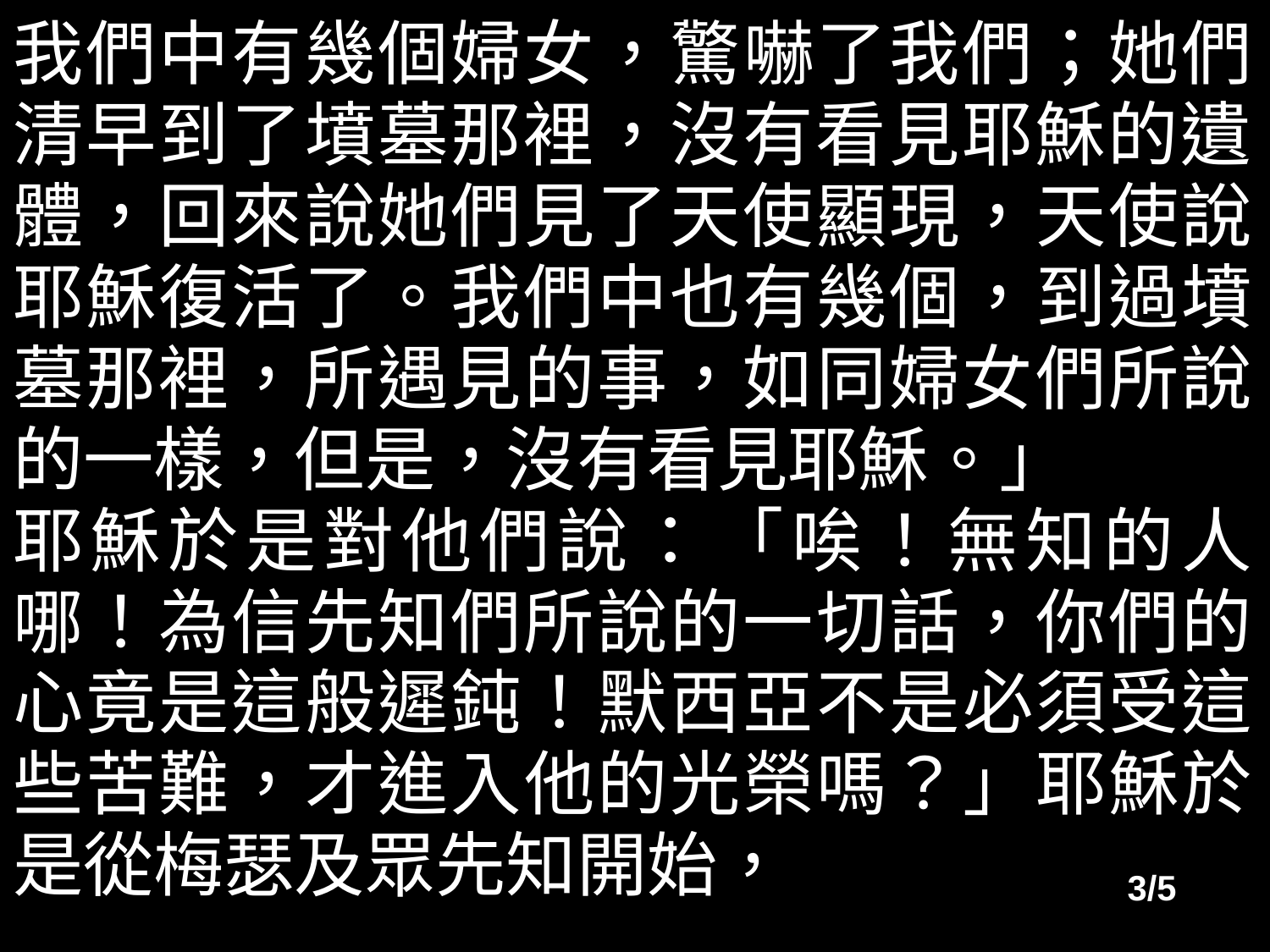

我們中有幾個婦女，驚嚇了我們；她們清早到了墳墓那裡，沒有看見耶穌的遺體，回來說她們見了天使顯現，天使說耶穌復活了。我們中也有幾個，到過墳墓那裡，所遇見的事，如同婦女們所說的一樣，但是，沒有看見耶穌。」
耶穌於是對他們說：「唉！無知的人哪！為信先知們所說的一切話，你們的心竟是這般遲鈍！默西亞不是必須受這些苦難，才進入他的光榮嗎？」耶穌於是從梅瑟及眾先知開始，

3/5